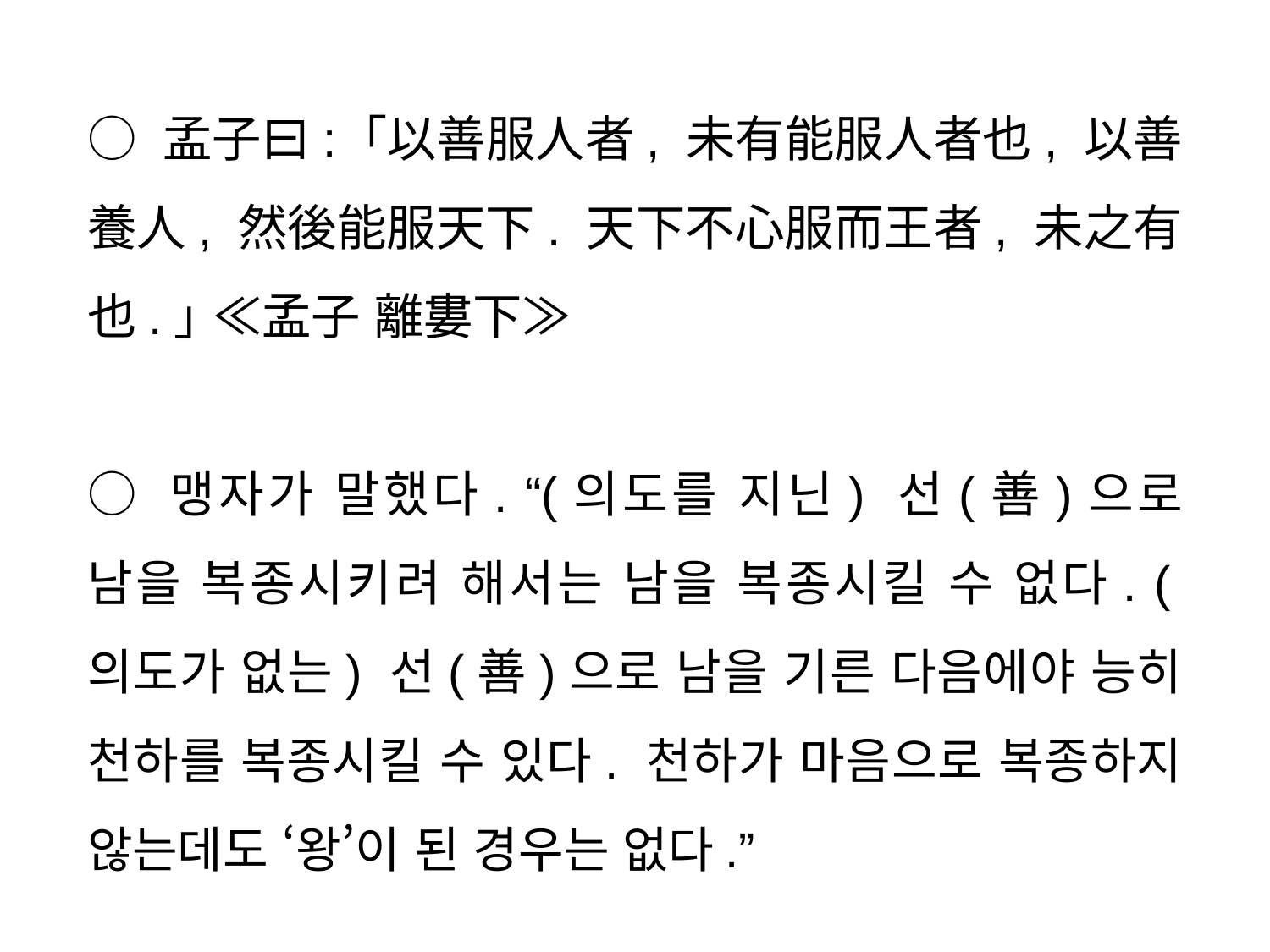

○ 孟子曰: ｢以善服人者, 未有能服人者也, 以善養人, 然後能服天下. 天下不心服而王者, 未之有也.｣ ≪孟子 離婁下≫

○ 맹자가 말했다. “(의도를 지닌) 선(善)으로 남을 복종시키려 해서는 남을 복종시킬 수 없다. (의도가 없는) 선(善)으로 남을 기른 다음에야 능히 천하를 복종시킬 수 있다. 천하가 마음으로 복종하지 않는데도 ‘왕’이 된 경우는 없다.”